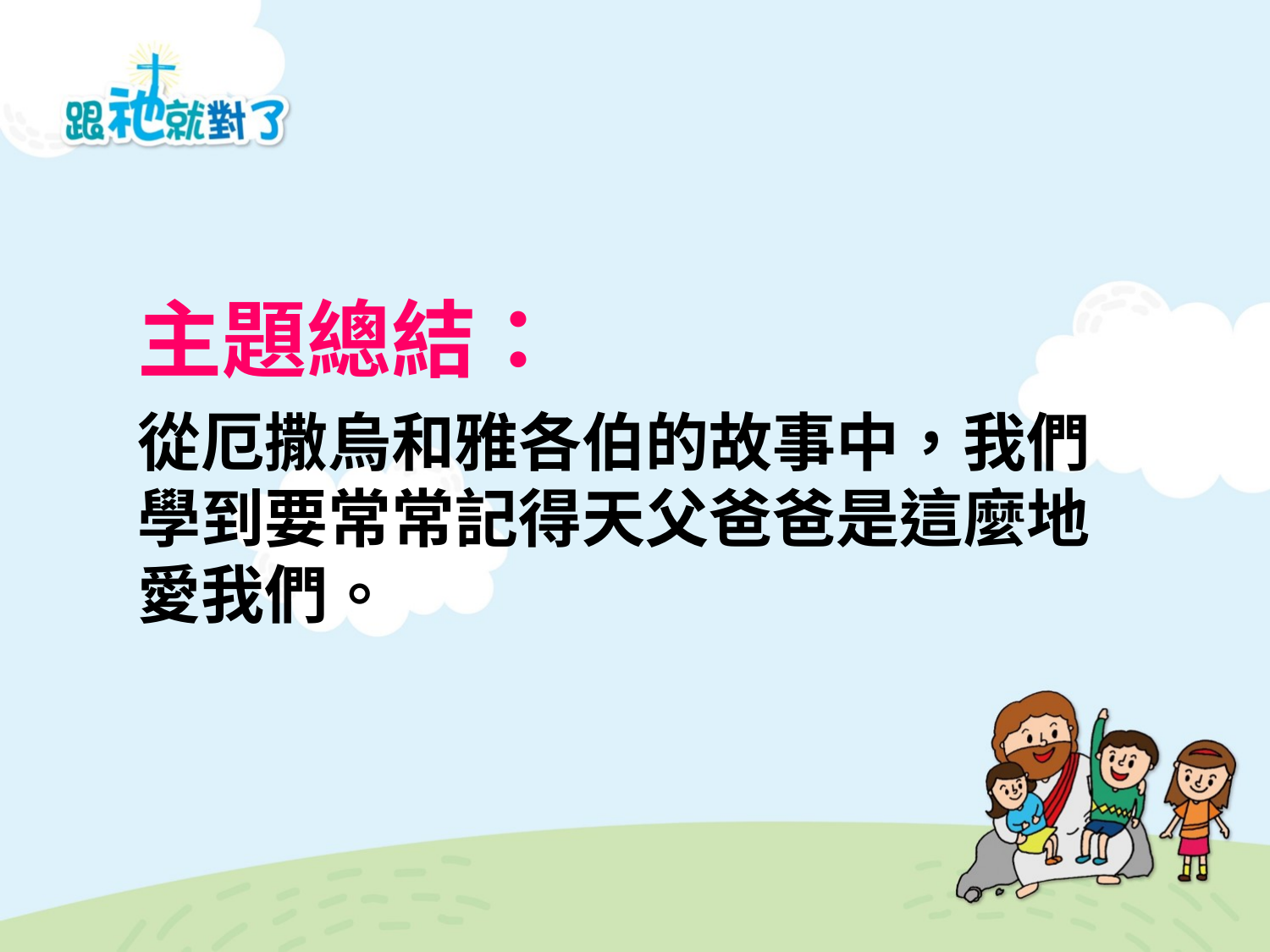

主題總結：
從厄撒烏和雅各伯的故事中，我們學到要常常記得天父爸爸是這麼地愛我們。